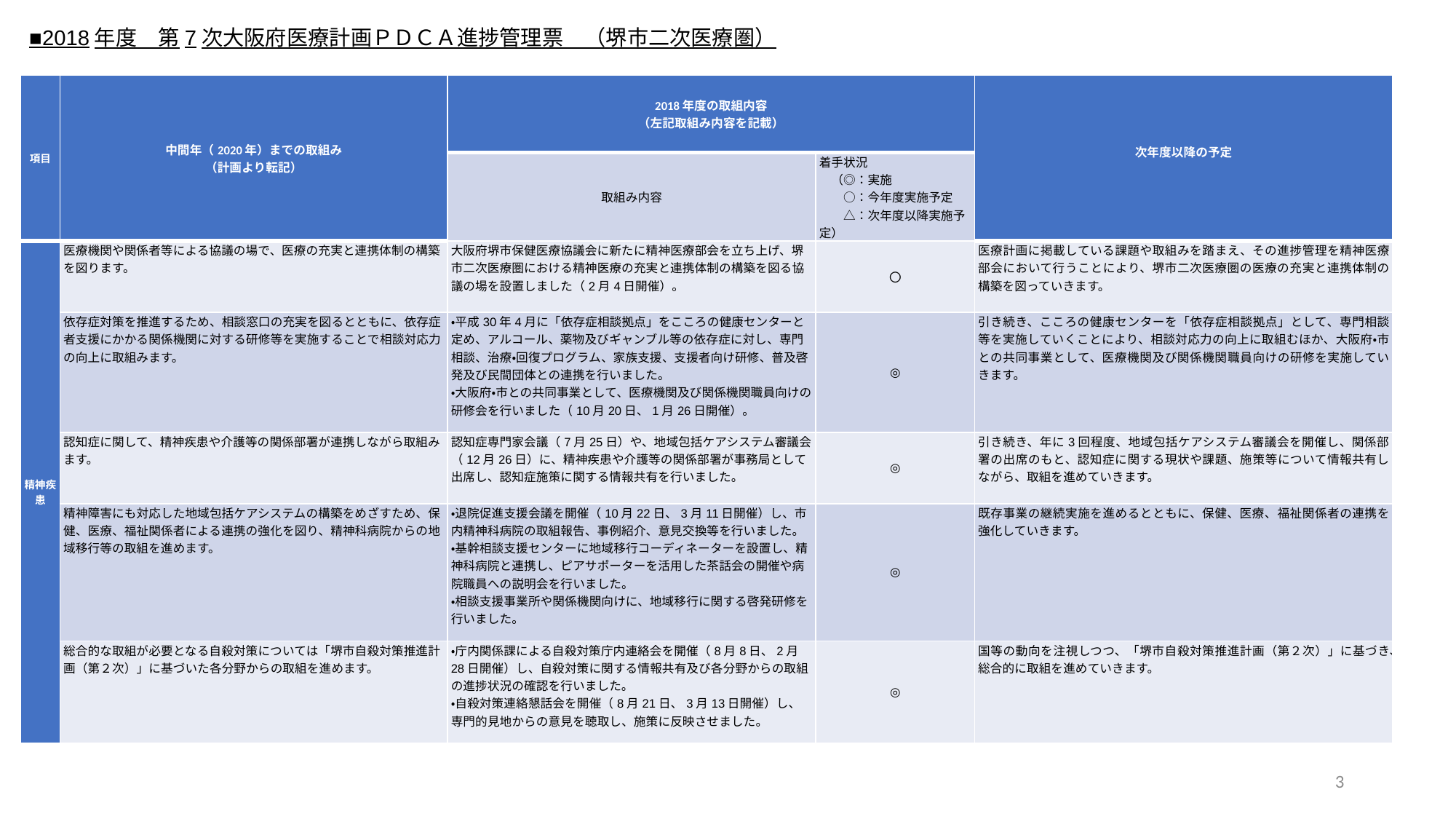

■2018年度　第7次大阪府医療計画ＰＤＣＡ進捗管理票　（堺市二次医療圏）
| 項目 | 中間年（2020年）までの取組み （計画より転記） | 2018年度の取組内容 （左記取組み内容を記載） |  | 次年度以降の予定 |
| --- | --- | --- | --- | --- |
|  |  | 取組み内容 | 着手状況 　（◎：実施 　　○：今年度実施予定 　　△：次年度以降実施予定） |  |
| 精神疾患 | 医療機関や関係者等による協議の場で、医療の充実と連携体制の構築を図ります。 | 大阪府堺市保健医療協議会に新たに精神医療部会を立ち上げ、堺市二次医療圏における精神医療の充実と連携体制の構築を図る協議の場を設置しました（2月4日開催）。 | 〇 | 医療計画に掲載している課題や取組みを踏まえ、その進捗管理を精神医療部会において行うことにより、堺市二次医療圏の医療の充実と連携体制の構築を図っていきます。 |
|  | 依存症対策を推進するため、相談窓口の充実を図るとともに、依存症者支援にかかる関係機関に対する研修等を実施することで相談対応力の向上に取組みます。 | ・平成30年4月に「依存症相談拠点」をこころの健康センターと定め、アルコール、薬物及びギャンブル等の依存症に対し、専門相談、治療・回復プログラム、家族支援、支援者向け研修、普及啓発及び民間団体との連携を行いました。 ・大阪府・市との共同事業として、医療機関及び関係機関職員向けの研修会を行いました（10月20日、1月26日開催）。 | ◎ | 引き続き、こころの健康センターを「依存症相談拠点」として、専門相談等を実施していくことにより、相談対応力の向上に取組むほか、大阪府・市との共同事業として、医療機関及び関係機関職員向けの研修を実施していきます。 |
|  | 認知症に関して、精神疾患や介護等の関係部署が連携しながら取組みます。 | 認知症専門家会議（7月25日）や、地域包括ケアシステム審議会（12月26日）に、精神疾患や介護等の関係部署が事務局として出席し、認知症施策に関する情報共有を行いました。 | ◎ | 引き続き、年に3回程度、地域包括ケアシステム審議会を開催し、関係部署の出席のもと、認知症に関する現状や課題、施策等について情報共有しながら、取組を進めていきます。 |
|  | 精神障害にも対応した地域包括ケアシステムの構築をめざすため、保健、医療、福祉関係者による連携の強化を図り、精神科病院からの地域移行等の取組を進めます。 | ・退院促進支援会議を開催（10月22日、3月11日開催）し、市内精神科病院の取組報告、事例紹介、意見交換等を行いました。 ・基幹相談支援センターに地域移行コーディネーターを設置し、精神科病院と連携し、ピアサポーターを活用した茶話会の開催や病院職員への説明会を行いました。 ・相談支援事業所や関係機関向けに、地域移行に関する啓発研修を行いました。 | ◎ | 既存事業の継続実施を進めるとともに、保健、医療、福祉関係者の連携を強化していきます。 |
|  | 総合的な取組が必要となる自殺対策については「堺市自殺対策推進計画（第２次）」に基づいた各分野からの取組を進めます。 | ・庁内関係課による自殺対策庁内連絡会を開催（8月8日、2月28日開催）し、自殺対策に関する情報共有及び各分野からの取組の進捗状況の確認を行いました。 ・自殺対策連絡懇話会を開催（8月21日、3月13日開催）し、専門的見地からの意見を聴取し、施策に反映させました。 | ◎ | 国等の動向を注視しつつ、「堺市自殺対策推進計画（第２次）」に基づき、総合的に取組を進めていきます。 |
3